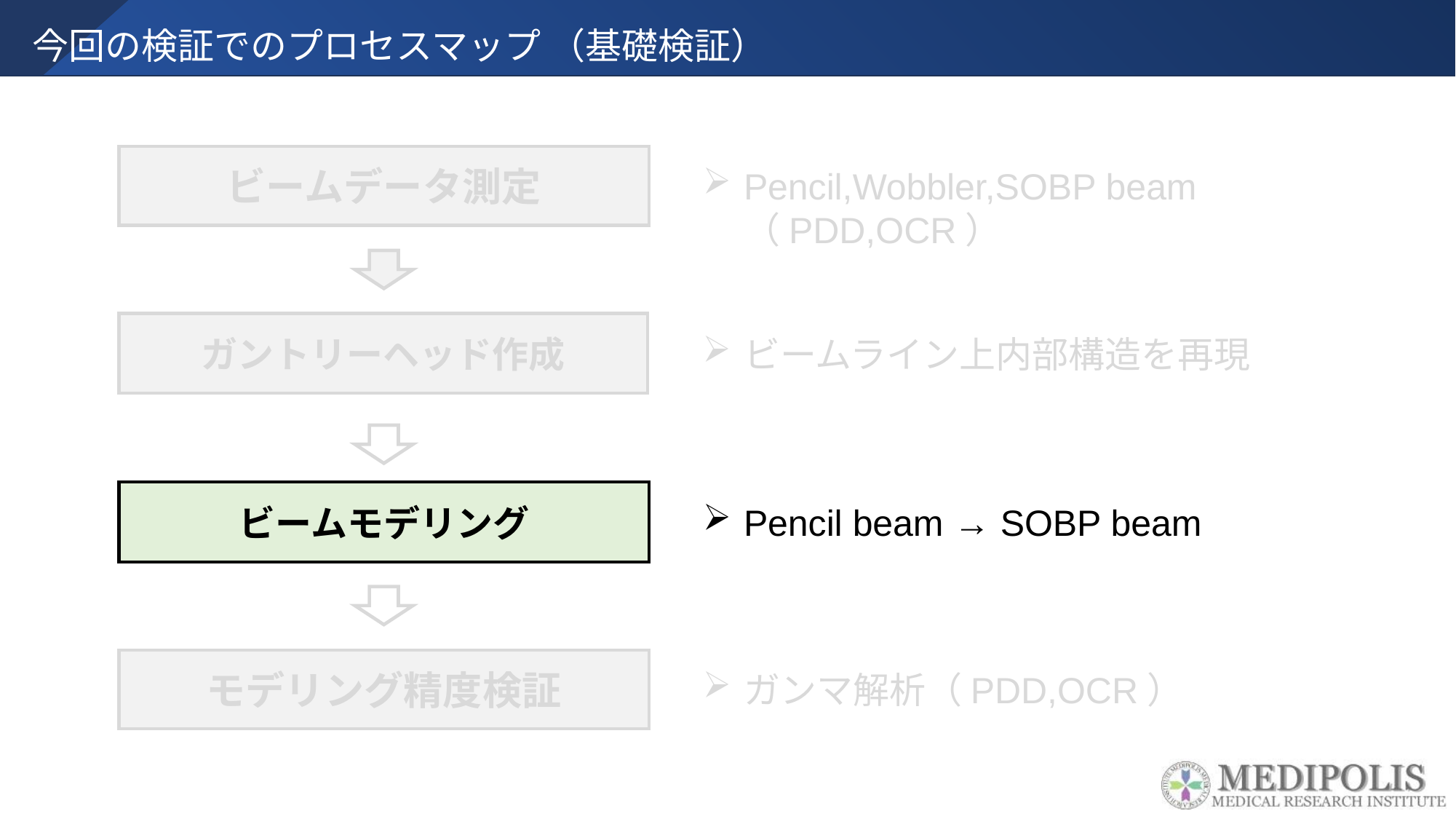

今回の検証でのプロセスマップ （基礎検証）
ビームデータ測定
Pencil,Wobbler,SOBP beam （PDD,OCR）

ガントリーヘッド作成
ビームライン上内部構造を再現

ビームモデリング
Pencil beam → SOBP beam

モデリング精度検証
ガンマ解析（PDD,OCR）